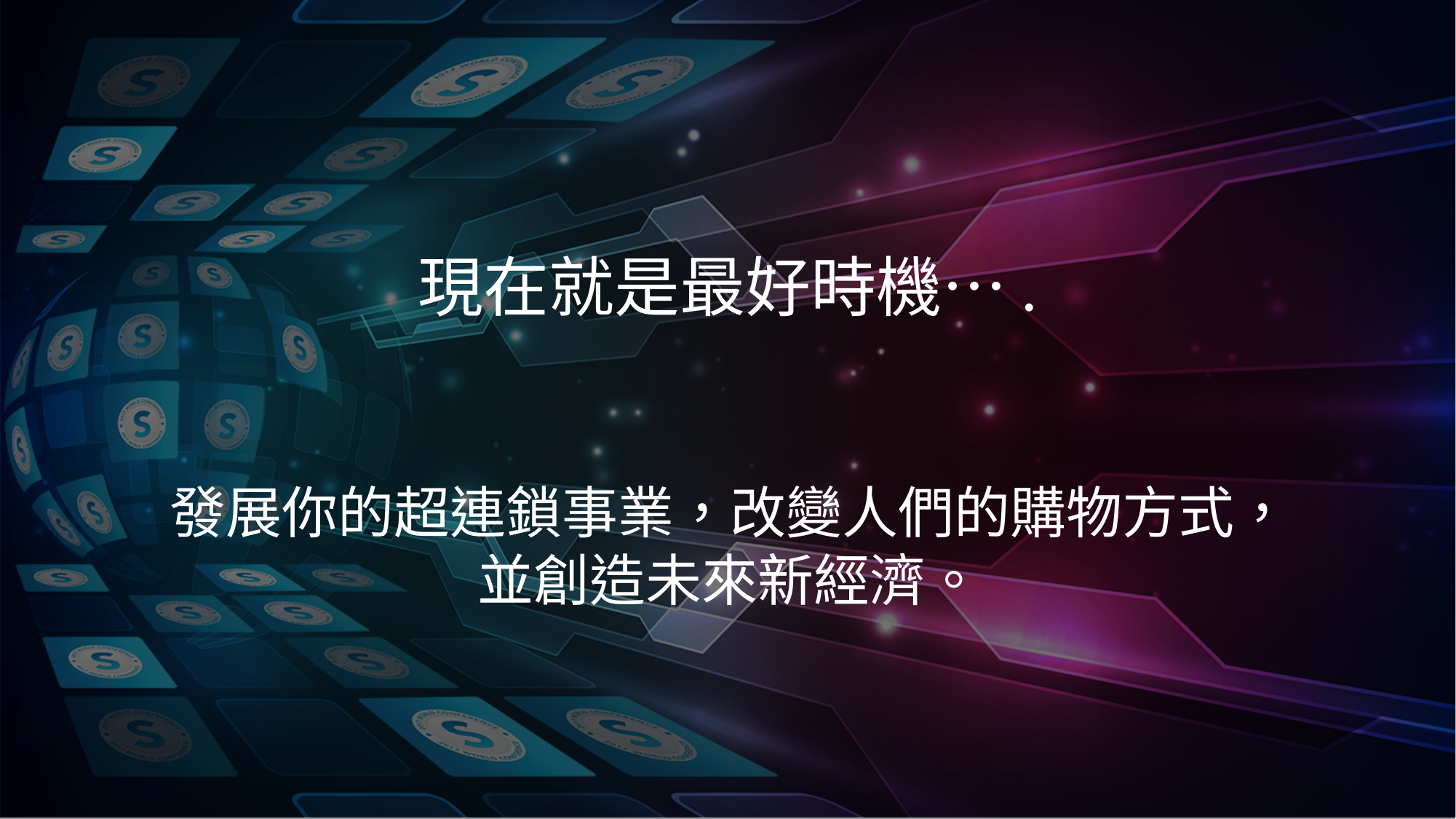

現在就是最好時機….
發展你的超連鎖事業，改變人們的購物方式，並創造未來新經濟。